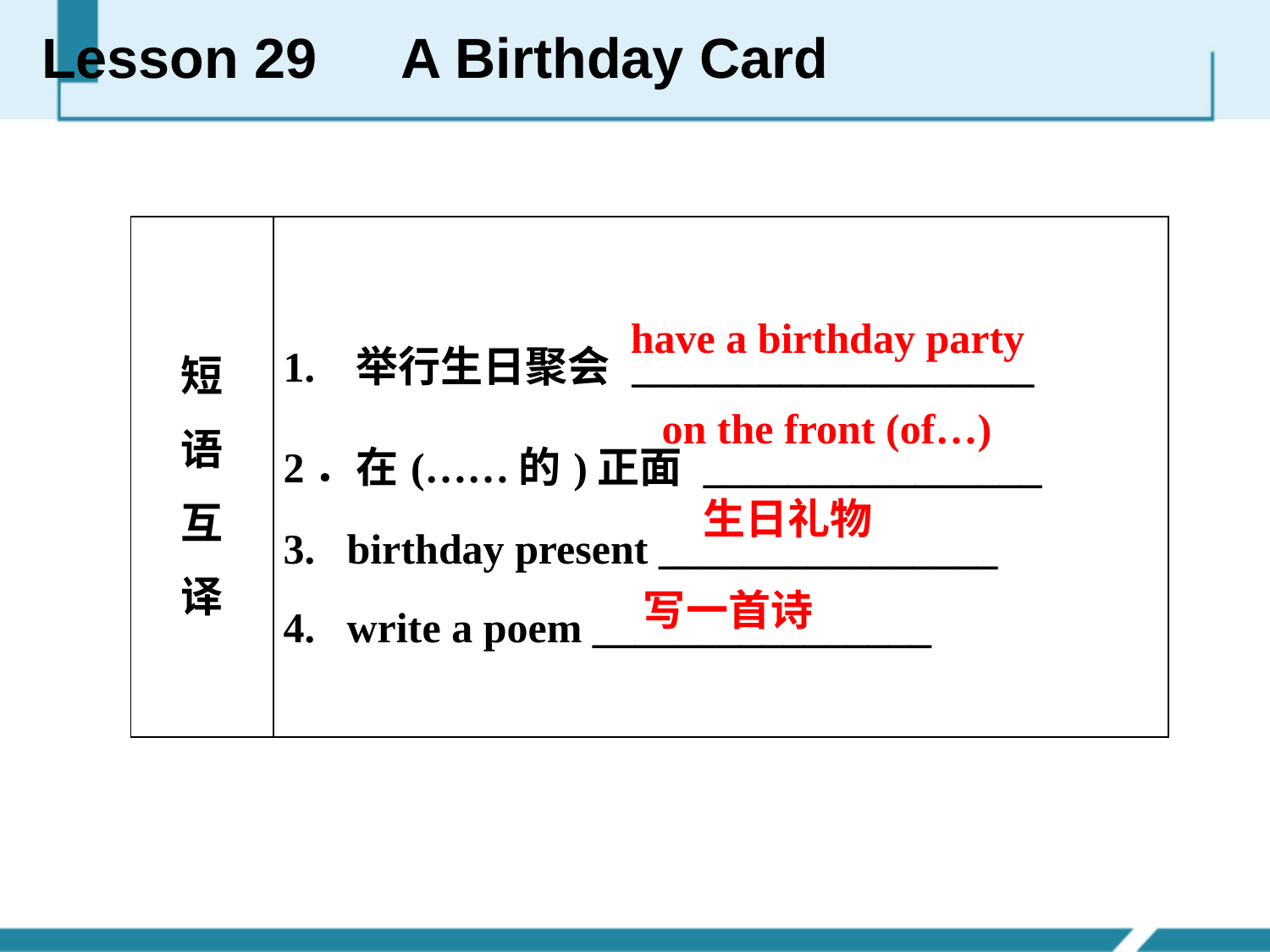

Lesson 29　A Birthday Card
| 短 语 互 译 | 1. 举行生日聚会 \_\_\_\_\_\_\_\_\_\_\_\_\_\_\_\_\_\_\_ 2．在(……的)正面 \_\_\_\_\_\_\_\_\_\_\_\_\_\_\_\_ 3. birthday present \_\_\_\_\_\_\_\_\_\_\_\_\_\_\_\_ 4. write a poem \_\_\_\_\_\_\_\_\_\_\_\_\_\_\_\_ |
| --- | --- |
have a birthday party
on the front (of…)
生日礼物
写一首诗